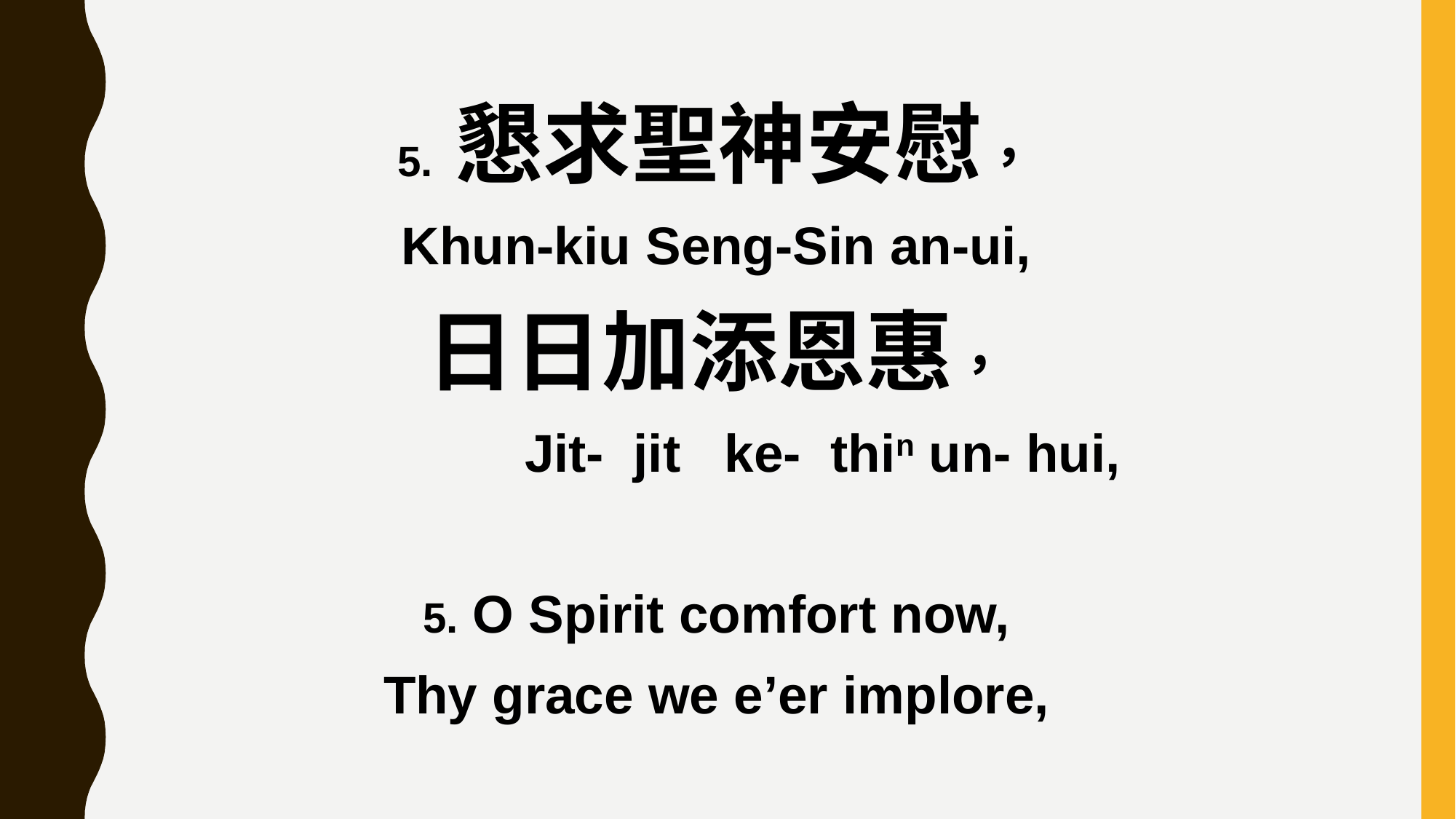

5. 懇求聖神安慰，
Khun-kiu Seng-Sin an-ui,
日日加添恩惠，
                        Jit-  jit   ke-  thin un- hui,

5. O Spirit comfort now,
Thy grace we e’er implore,